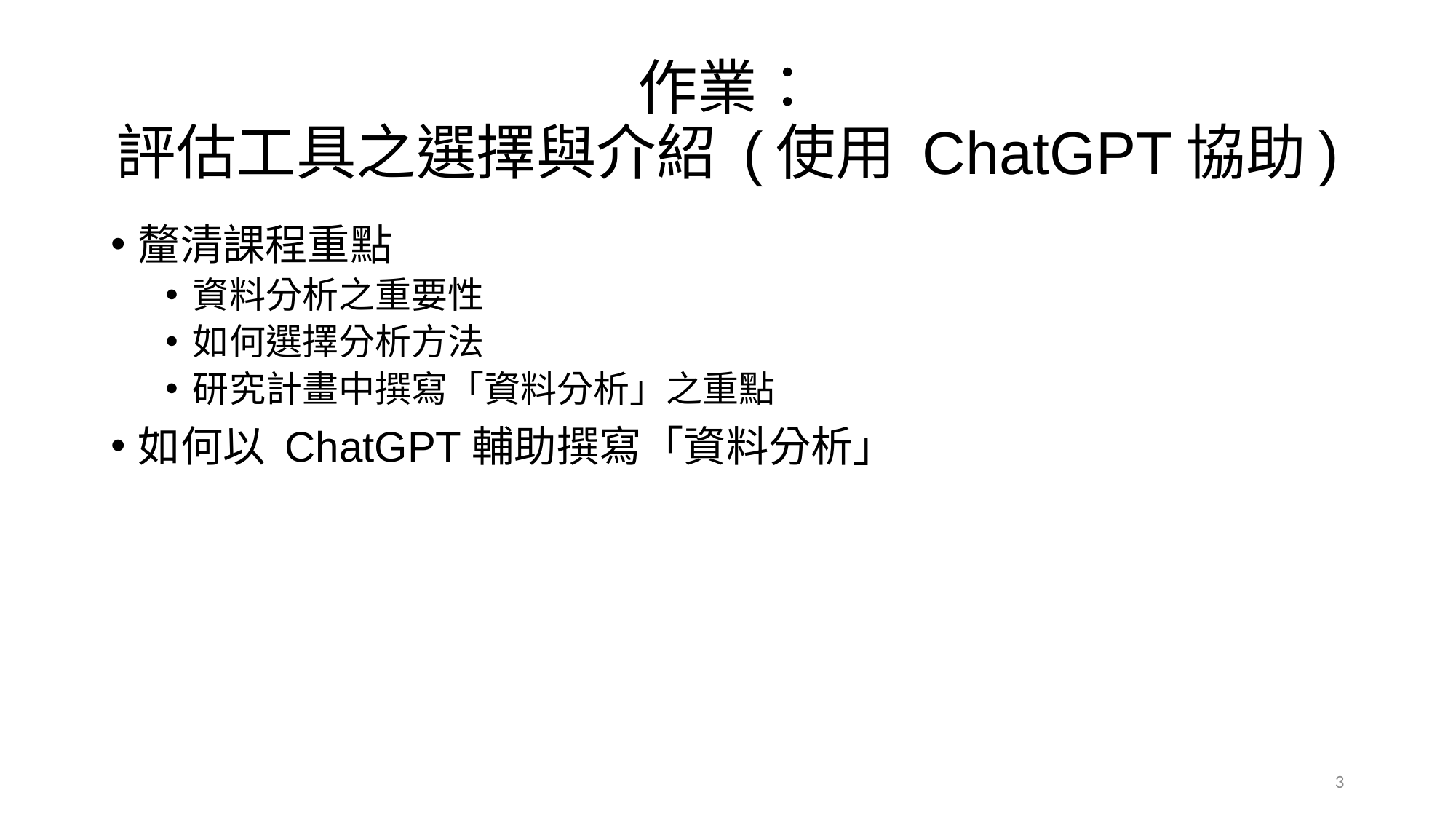

# 作業： 評估工具之選擇與介紹 (使用 ChatGPT協助)
釐清課程重點
資料分析之重要性
如何選擇分析方法
研究計畫中撰寫「資料分析」之重點
如何以 ChatGPT輔助撰寫「資料分析」
3